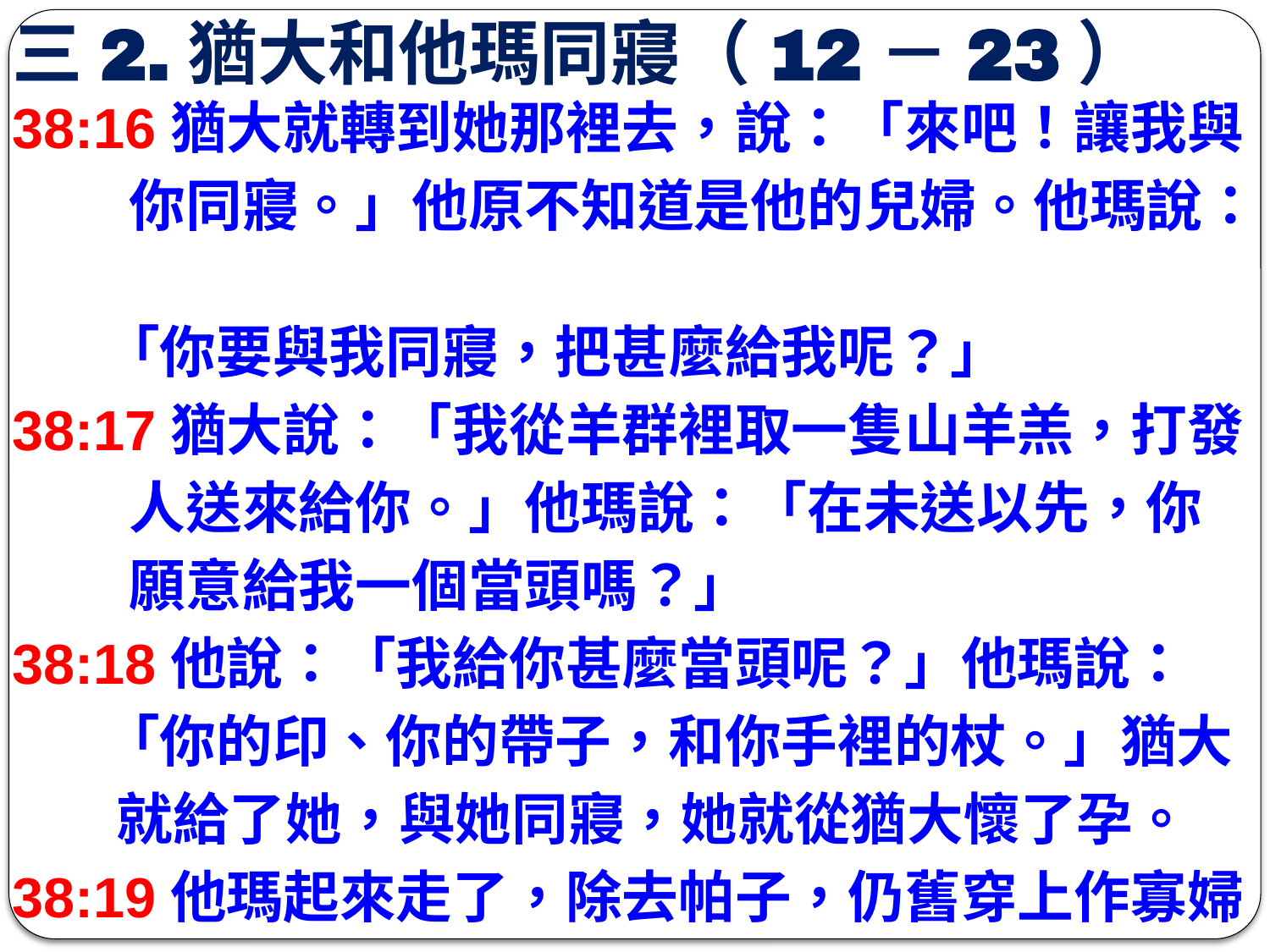

# 三2.猶大和他瑪同寢（12－23）
38:16猶大就轉到她那裡去，說：「來吧！讓我與
        你同寢。」他原不知道是他的兒婦。他瑪說：
      「你要與我同寢，把甚麼給我呢？」
38:17猶大說：「我從羊群裡取一隻山羊羔，打發
        人送來給你。」他瑪說：「在未送以先，你
        願意給我一個當頭嗎？」
38:18他說：「我給你甚麼當頭呢？」他瑪說：
      「你的印、你的帶子，和你手裡的杖。」猶大
       就給了她，與她同寢，她就從猶大懷了孕。
38:19他瑪起來走了，除去帕子，仍舊穿上作寡婦
        的衣裳。